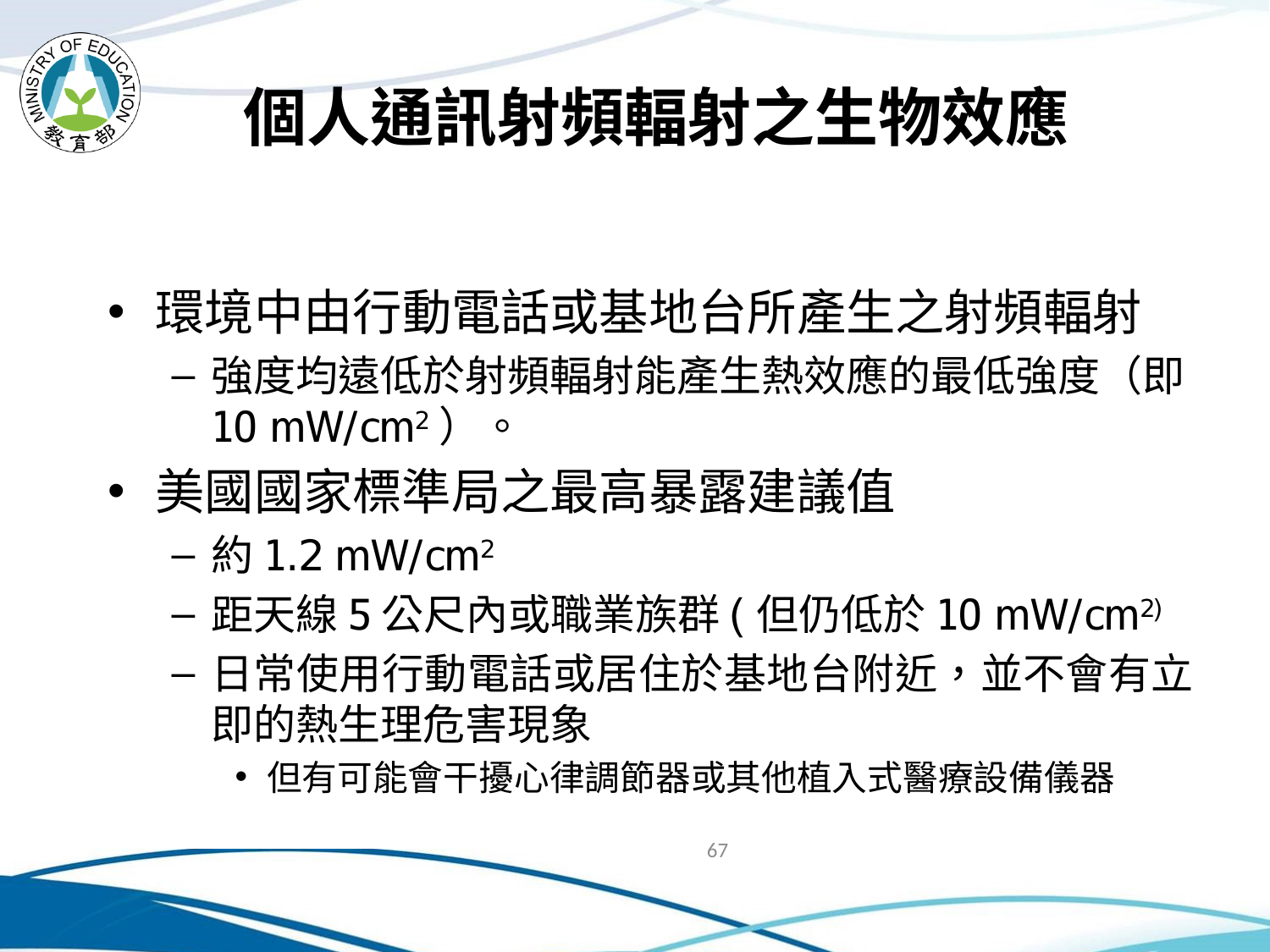

# 個人通訊射頻輻射之生物效應
環境中由行動電話或基地台所產生之射頻輻射
強度均遠低於射頻輻射能產生熱效應的最低強度（即10 mW/cm2）。
美國國家標準局之最高暴露建議值
約1.2 mW/cm2
距天線5公尺內或職業族群(但仍低於10 mW/cm2)
日常使用行動電話或居住於基地台附近，並不會有立即的熱生理危害現象
但有可能會干擾心律調節器或其他植入式醫療設備儀器
67